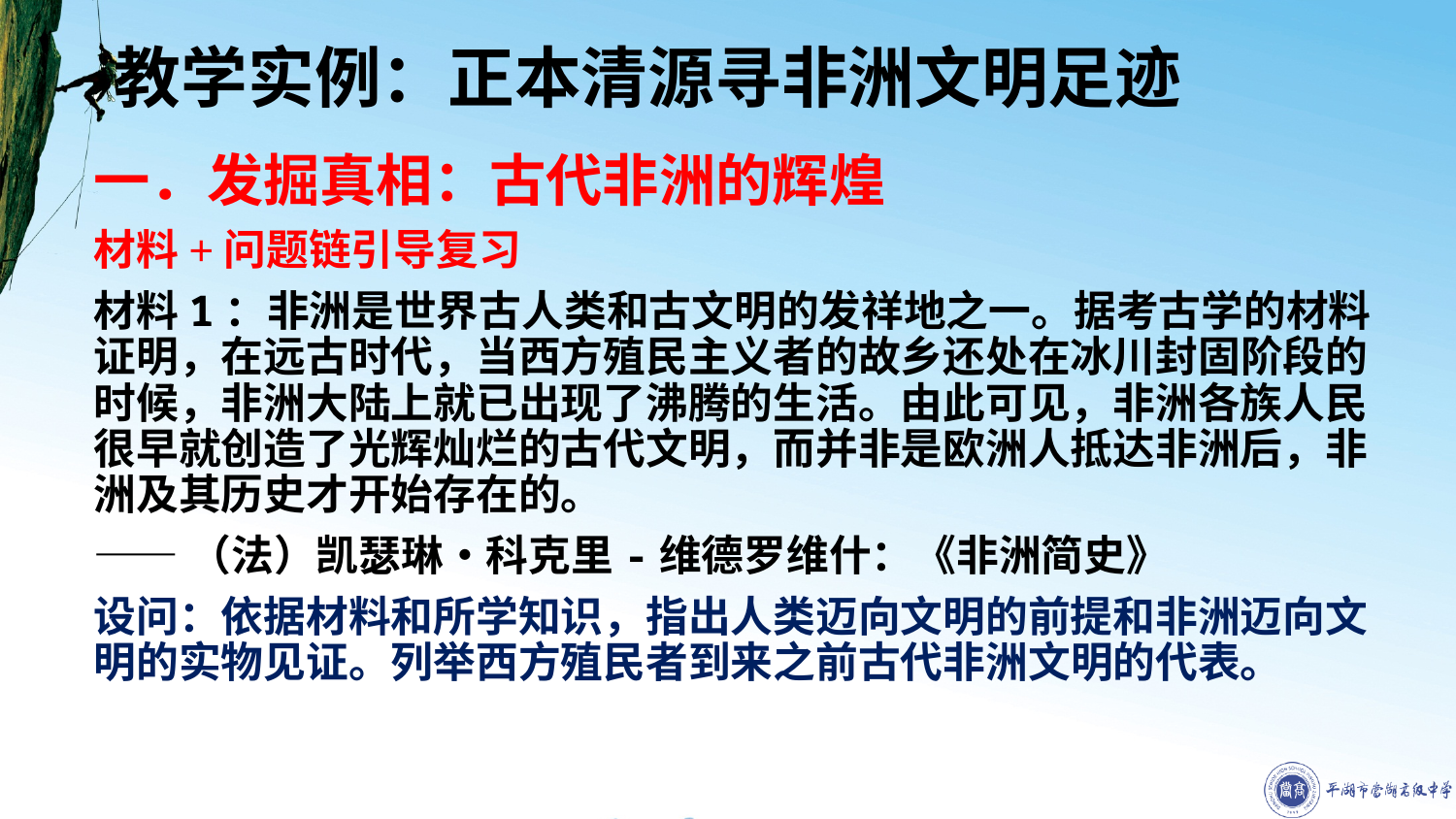

# 教学实例：正本清源寻非洲文明足迹
一．发掘真相：古代非洲的辉煌
材料+问题链引导复习
材料1：非洲是世界古人类和古文明的发祥地之一。据考古学的材料证明，在远古时代，当西方殖民主义者的故乡还处在冰川封固阶段的时候，非洲大陆上就已出现了沸腾的生活。由此可见，非洲各族人民很早就创造了光辉灿烂的古代文明，而并非是欧洲人抵达非洲后，非洲及其历史才开始存在的。
——（法）凯瑟琳•科克里-维德罗维什：《非洲简史》
设问：依据材料和所学知识，指出人类迈向文明的前提和非洲迈向文明的实物见证。列举西方殖民者到来之前古代非洲文明的代表。